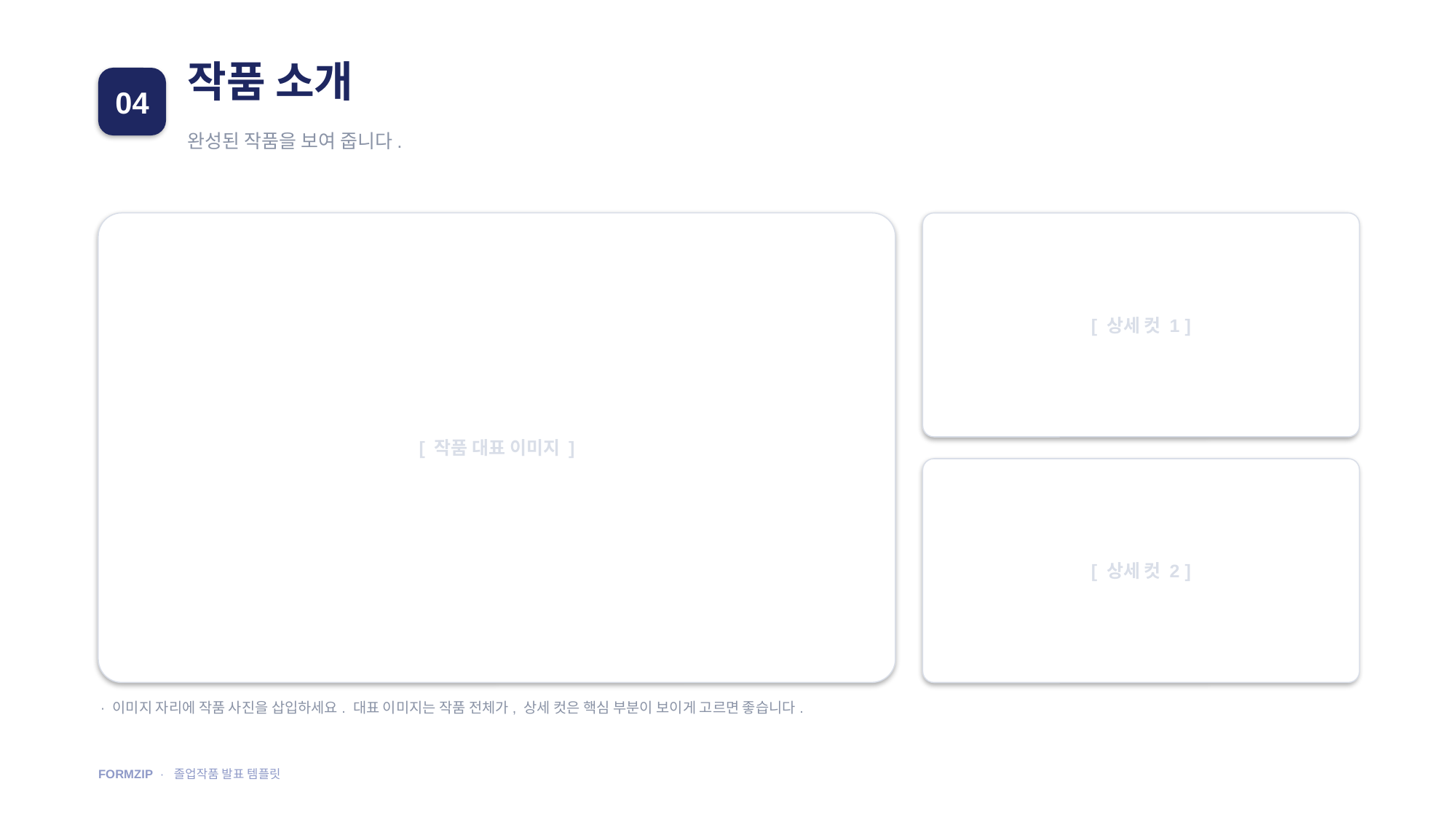

작품 소개
04
완성된 작품을 보여 줍니다.

[ 작품 대표 이미지 ]

[ 상세 컷 1 ]

[ 상세 컷 2 ]
· 이미지 자리에 작품 사진을 삽입하세요. 대표 이미지는 작품 전체가, 상세 컷은 핵심 부분이 보이게 고르면 좋습니다.
FORMZIP  ·  졸업작품 발표 템플릿